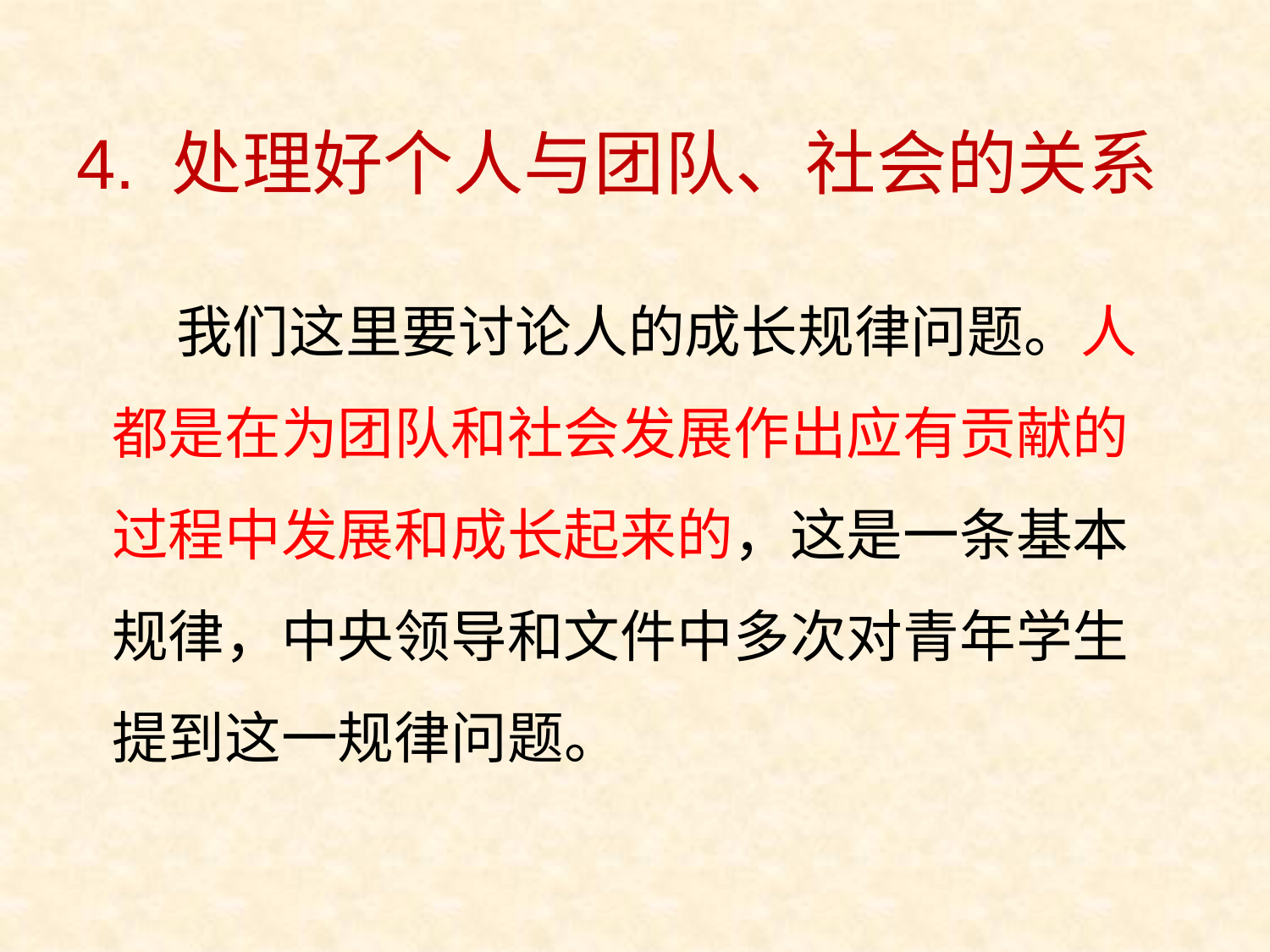

# 4. 处理好个人与团队、社会的关系
    我们这里要讨论人的成长规律问题。人都是在为团队和社会发展作出应有贡献的过程中发展和成长起来的，这是一条基本规律，中央领导和文件中多次对青年学生提到这一规律问题。
84